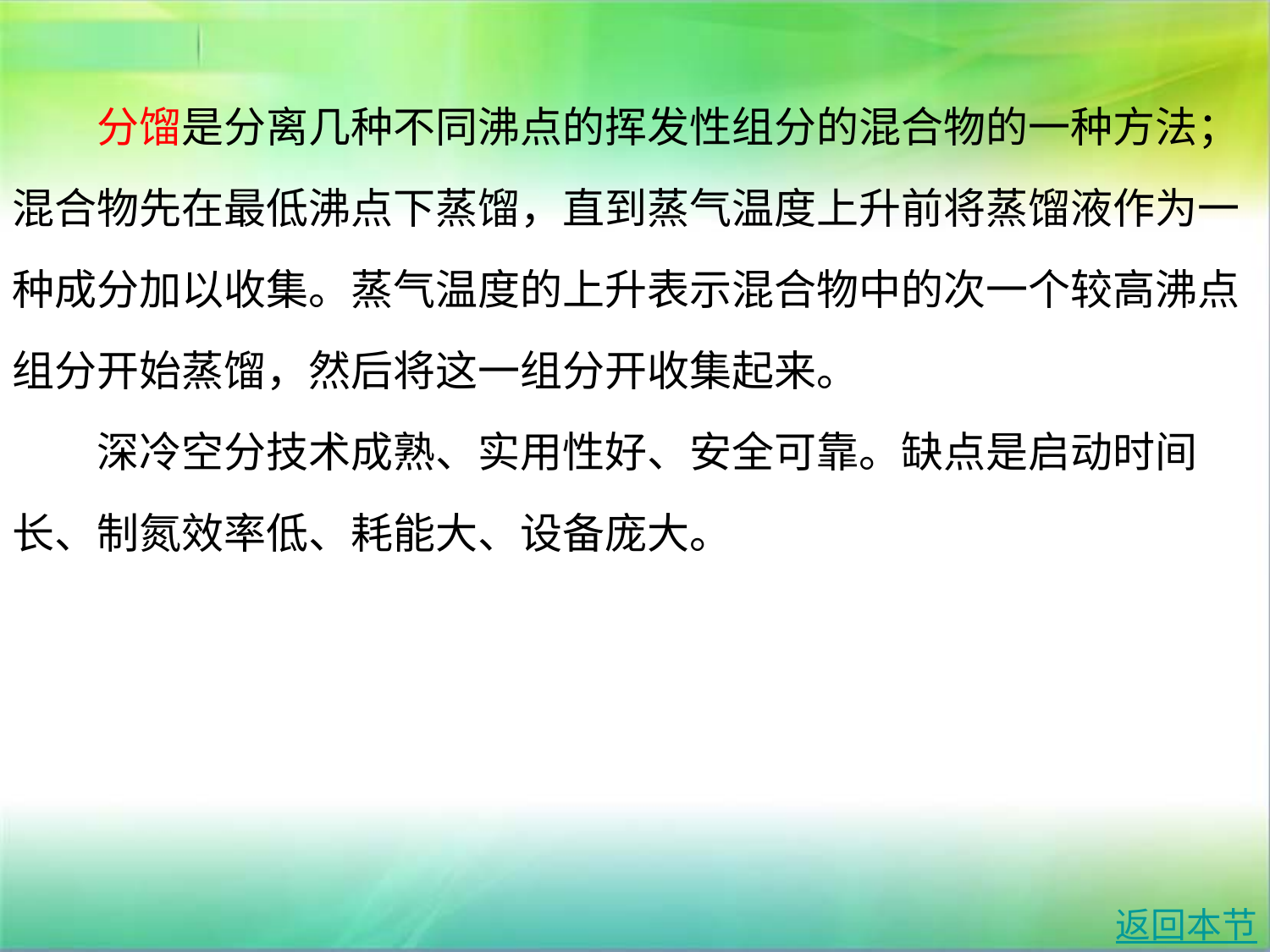

分馏是分离几种不同沸点的挥发性组分的混合物的一种方法；混合物先在最低沸点下蒸馏，直到蒸气温度上升前将蒸馏液作为一种成分加以收集。蒸气温度的上升表示混合物中的次一个较高沸点组分开始蒸馏，然后将这一组分开收集起来。
　　深冷空分技术成熟、实用性好、安全可靠。缺点是启动时间　长、制氮效率低、耗能大、设备庞大。

返回本节